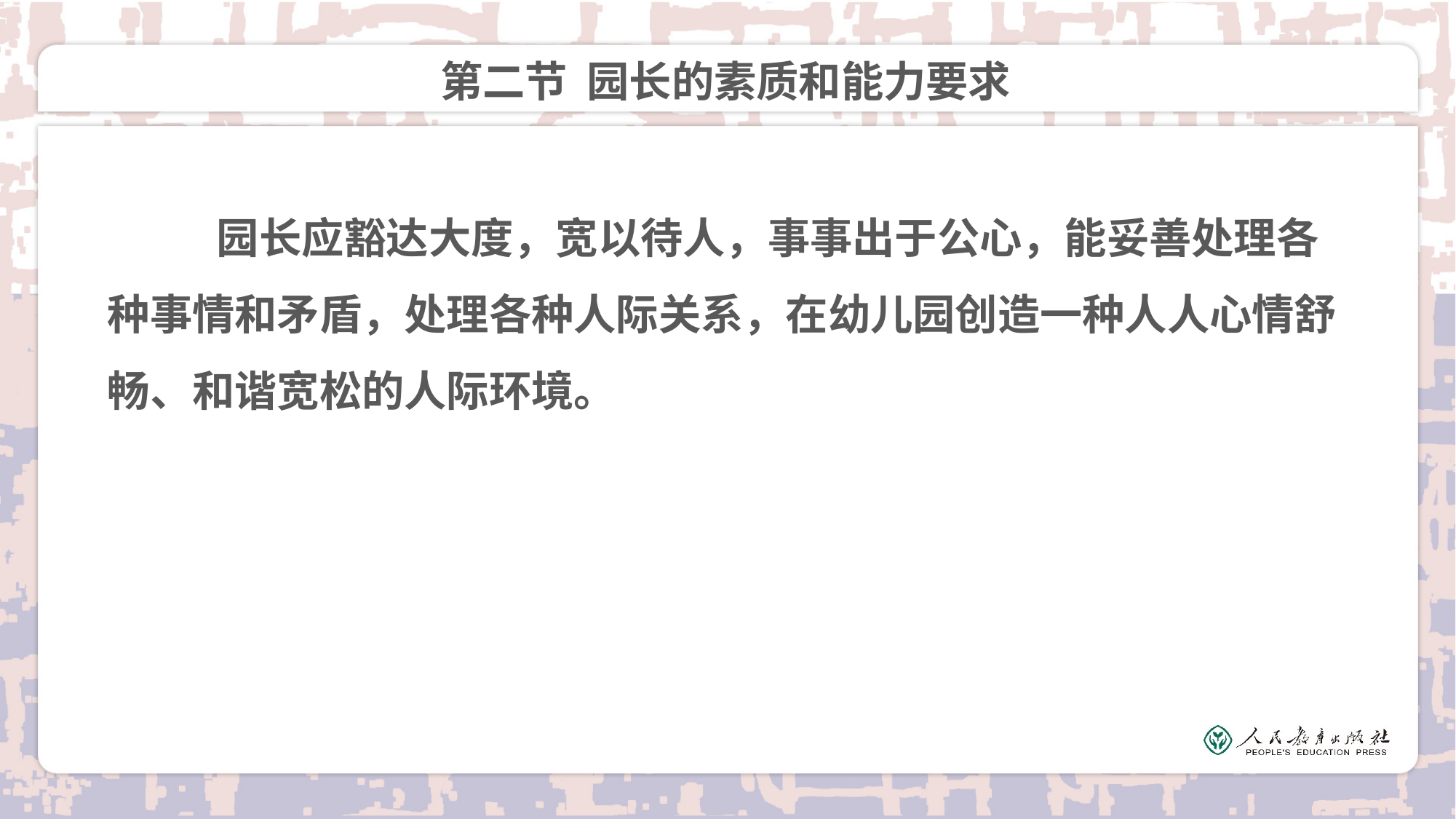

# 第二节  园长的素质和能力要求
	园长应豁达大度，宽以待人，事事出于公心，能妥善处理各种事情和矛盾，处理各种人际关系，在幼儿园创造一种人人心情舒畅、和谐宽松的人际环境。